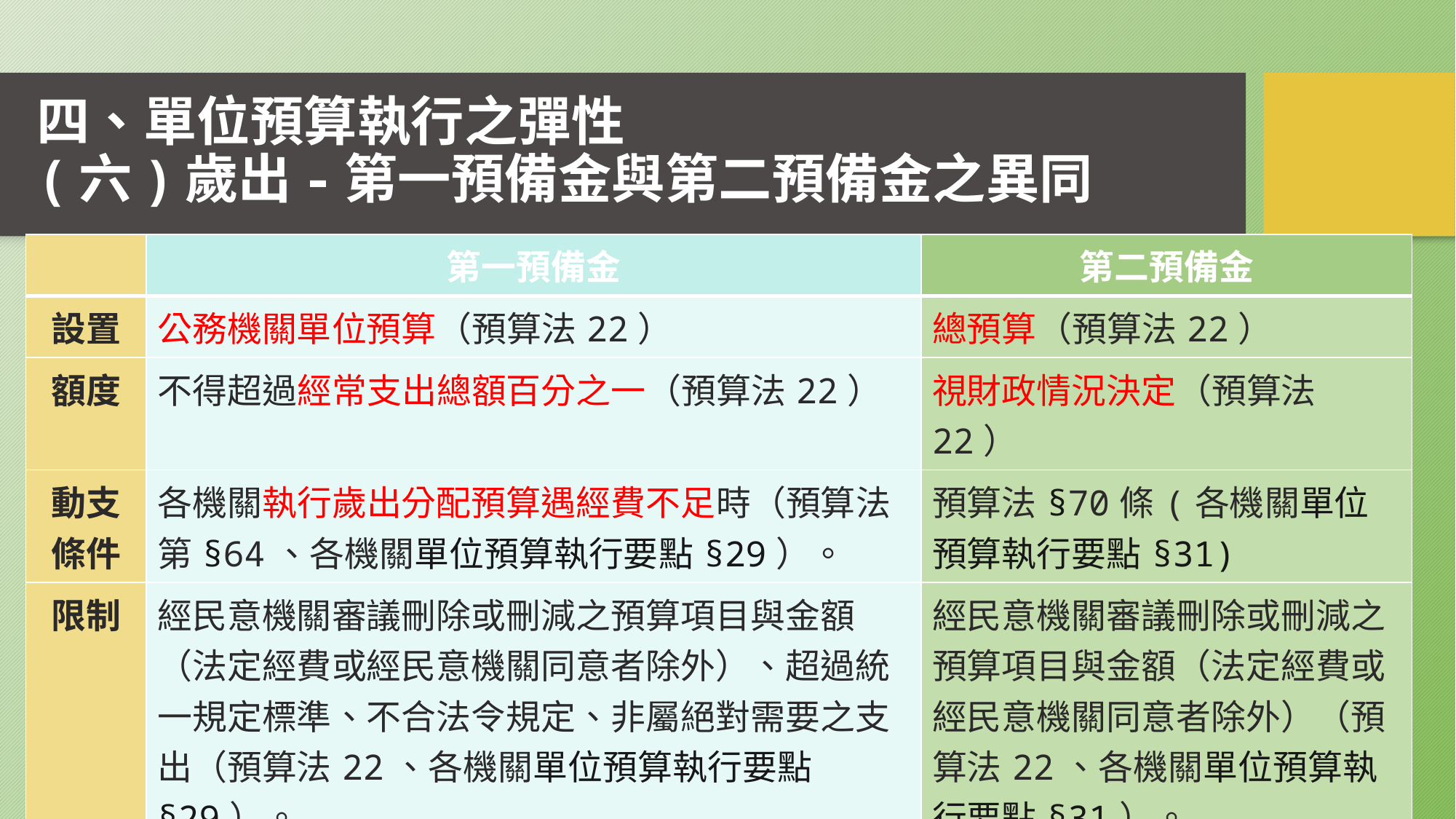

# 四、單位預算執行之彈性 (六)歲出-第一預備金與第二預備金之異同
|  | 第一預備金 | 第二預備金 |
| --- | --- | --- |
| 設置 | 公務機關單位預算（預算法22） | 總預算（預算法22） |
| 額度 | 不得超過經常支出總額百分之一（預算法22） | 視財政情況決定（預算法22） |
| 動支條件 | 各機關執行歲出分配預算遇經費不足時（預算法第§64、各機關單位預算執行要點§29）。 | 預算法§70條(各機關單位預算執行要點§31) |
| 限制 | 經民意機關審議刪除或刪減之預算項目與金額（法定經費或經民意機關同意者除外）、超過統一規定標準、不合法令規定、非屬絕對需要之支出（預算法22、各機關單位預算執行要點§29）。 | 經民意機關審議刪除或刪減之預算項目與金額（法定經費或經民意機關同意者除外）（預算法22、各機關單位預算執行要點§31）。 |
| 程序 | 依中央、各級地方政府規定 |  |